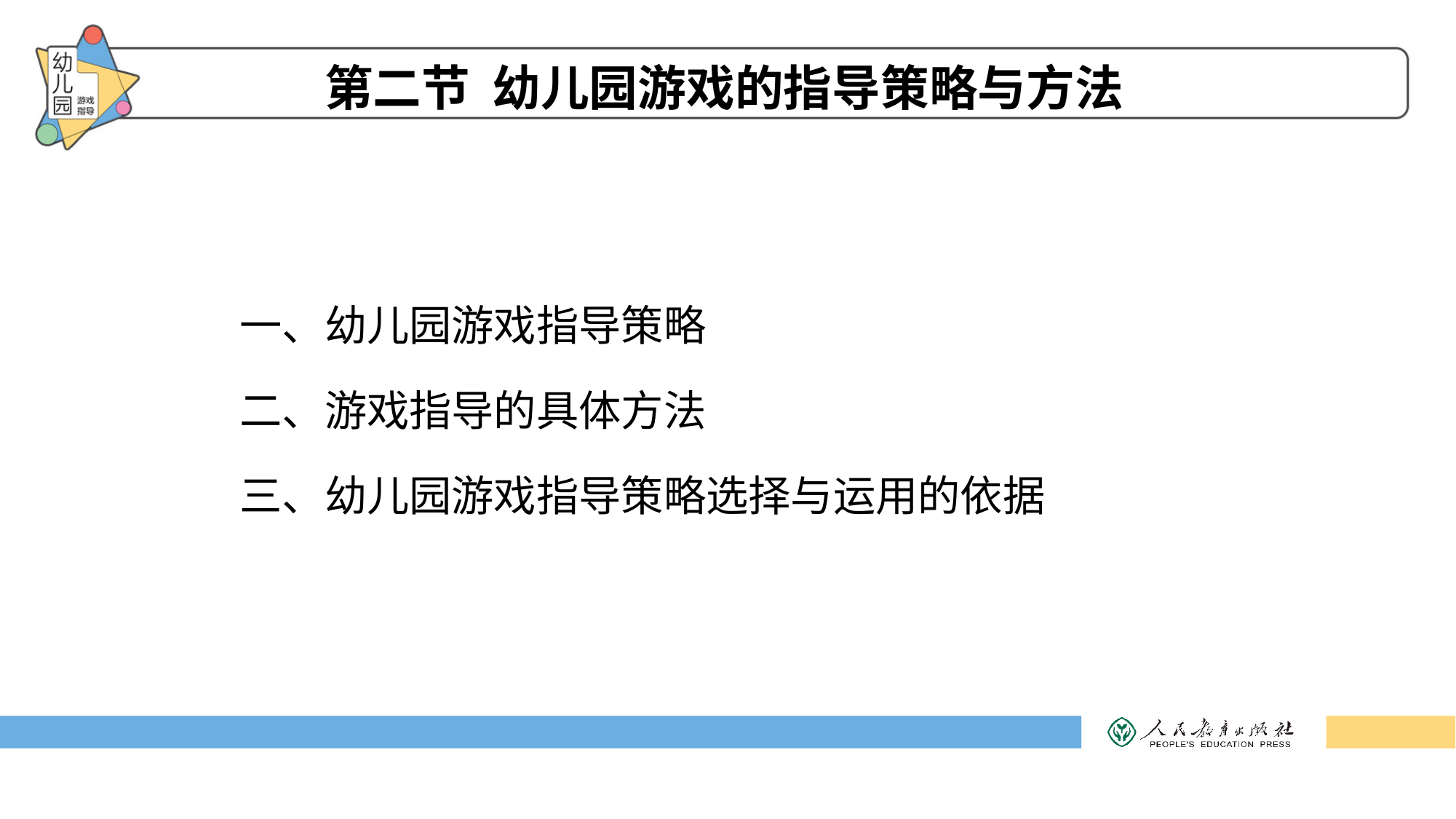

第二节  幼儿园游戏的指导策略与方法
一、幼儿园游戏指导策略
二、游戏指导的具体方法
三、幼儿园游戏指导策略选择与运用的依据